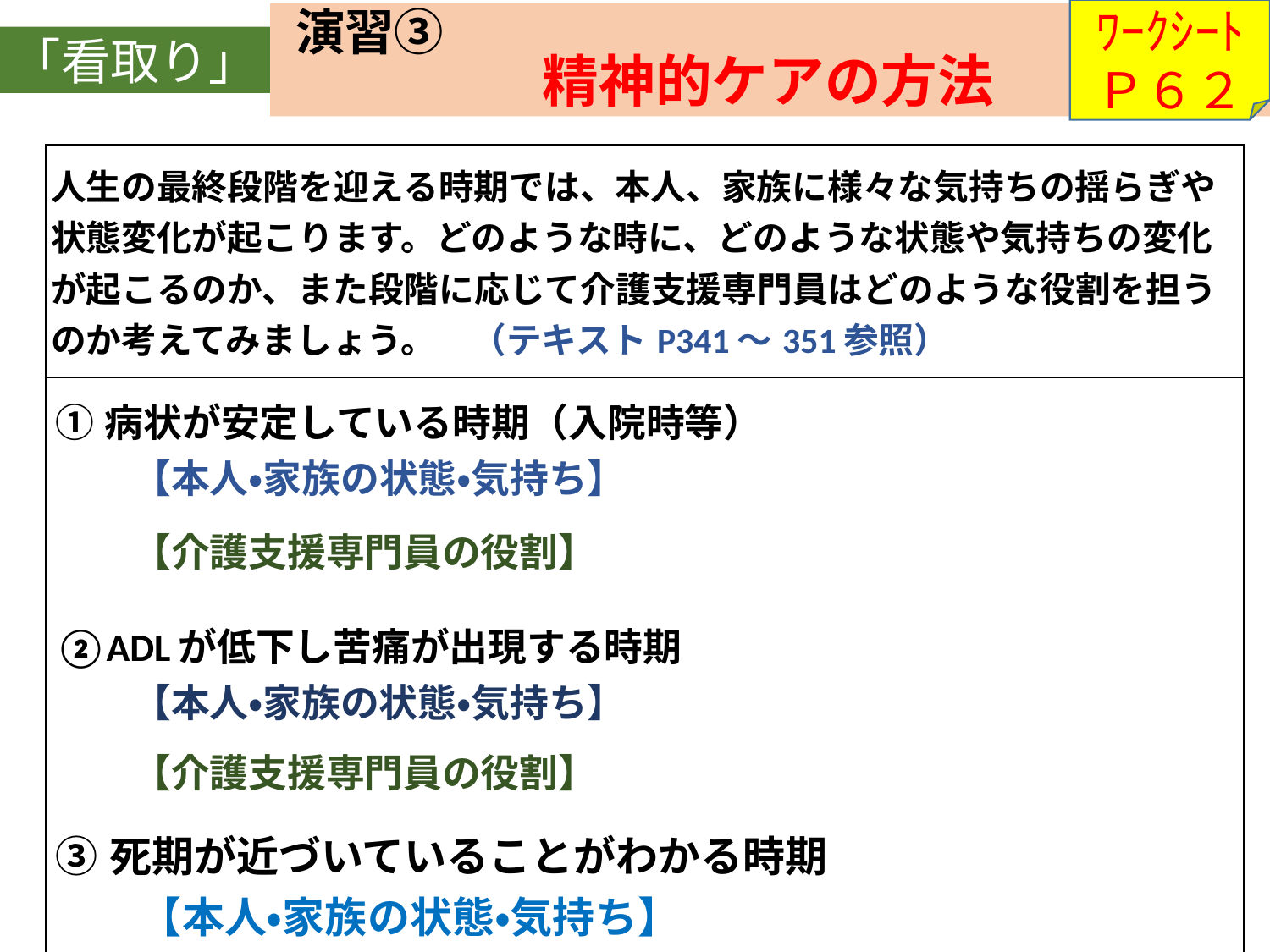

演習➂
　　　　　精神的ケアの方法
ﾜｰｸｼｰﾄ
Ｐ６２
「看取り」
| 人生の最終段階を迎える時期では、本人、家族に様々な気持ちの揺らぎや状態変化が起こります。どのような時に、どのような状態や気持ちの変化が起こるのか、また段階に応じて介護支援専門員はどのような役割を担うのか考えてみましょう。　（テキストP341～351参照） |
| --- |
| ①病状が安定している時期（入院時等） 　　【本人・家族の状態・気持ち】 　　【介護支援専門員の役割】 ②ADLが低下し苦痛が出現する時期 　　【本人・家族の状態・気持ち】   　　【介護支援専門員の役割】   ➂死期が近づいていることがわかる時期 　　【本人・家族の状態・気持ち】  　【介護支援専門員の役割 |